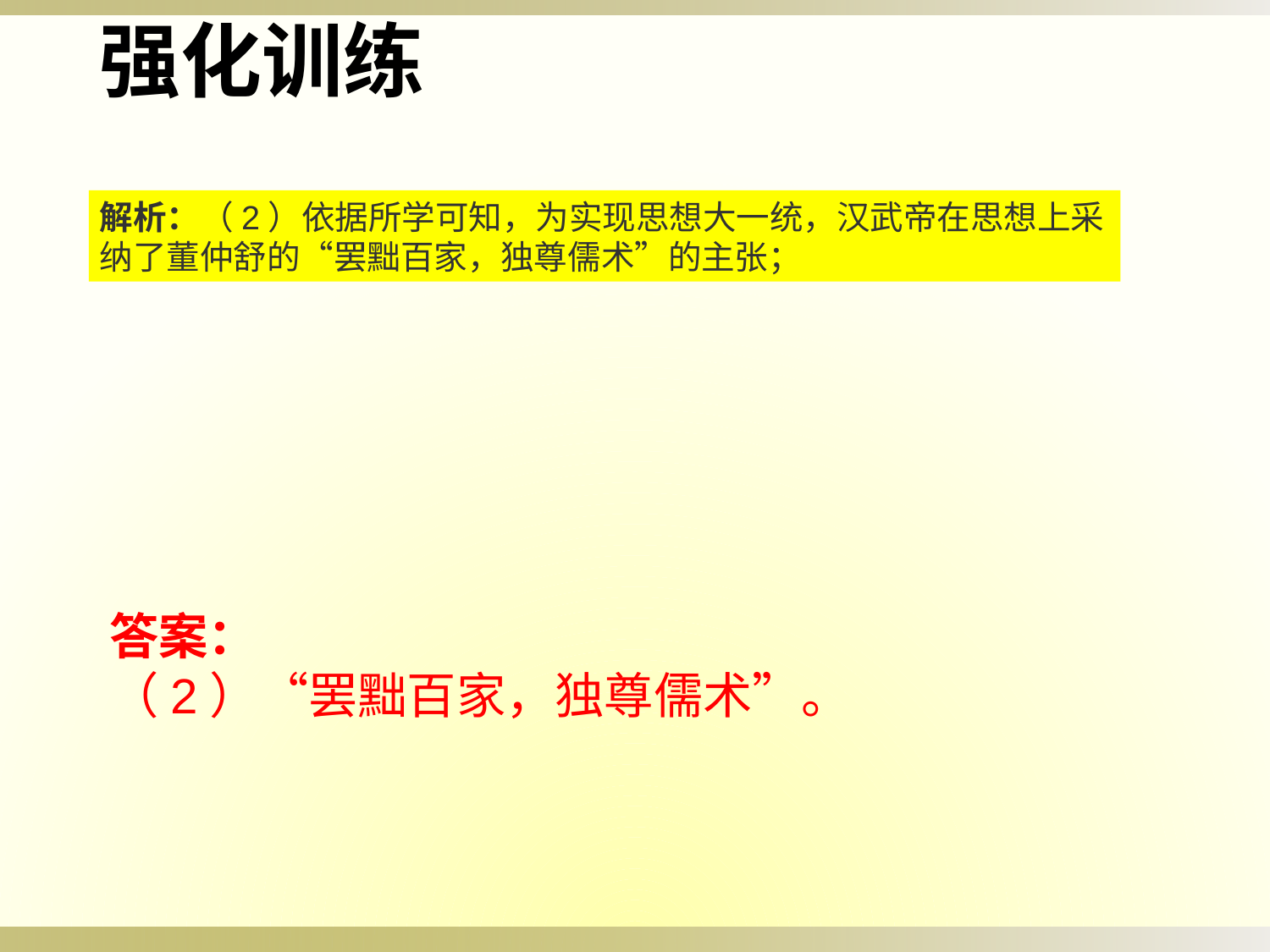

强化训练
解析：（2）依据所学可知，为实现思想大一统，汉武帝在思想上采纳了董仲舒的“罢黜百家，独尊儒术”的主张；
答案：
（2）“罢黜百家，独尊儒术”。